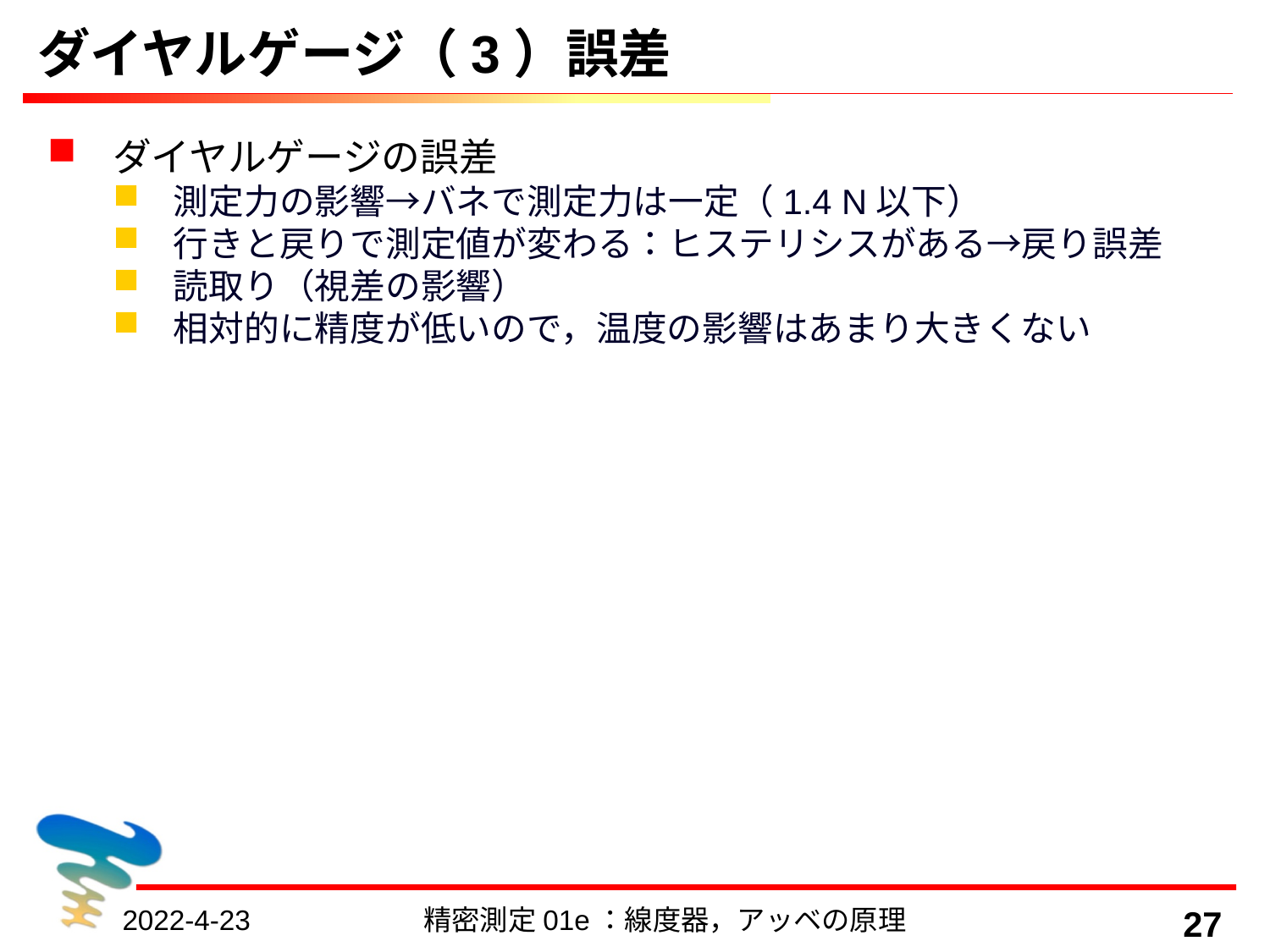

# ダイヤルゲージ（3）誤差
ダイヤルゲージの誤差
測定力の影響→バネで測定力は一定（1.4 N以下）
行きと戻りで測定値が変わる：ヒステリシスがある→戻り誤差
読取り（視差の影響）
相対的に精度が低いので，温度の影響はあまり大きくない

2022-4-23
精密測定01e：線度器，アッベの原理
27